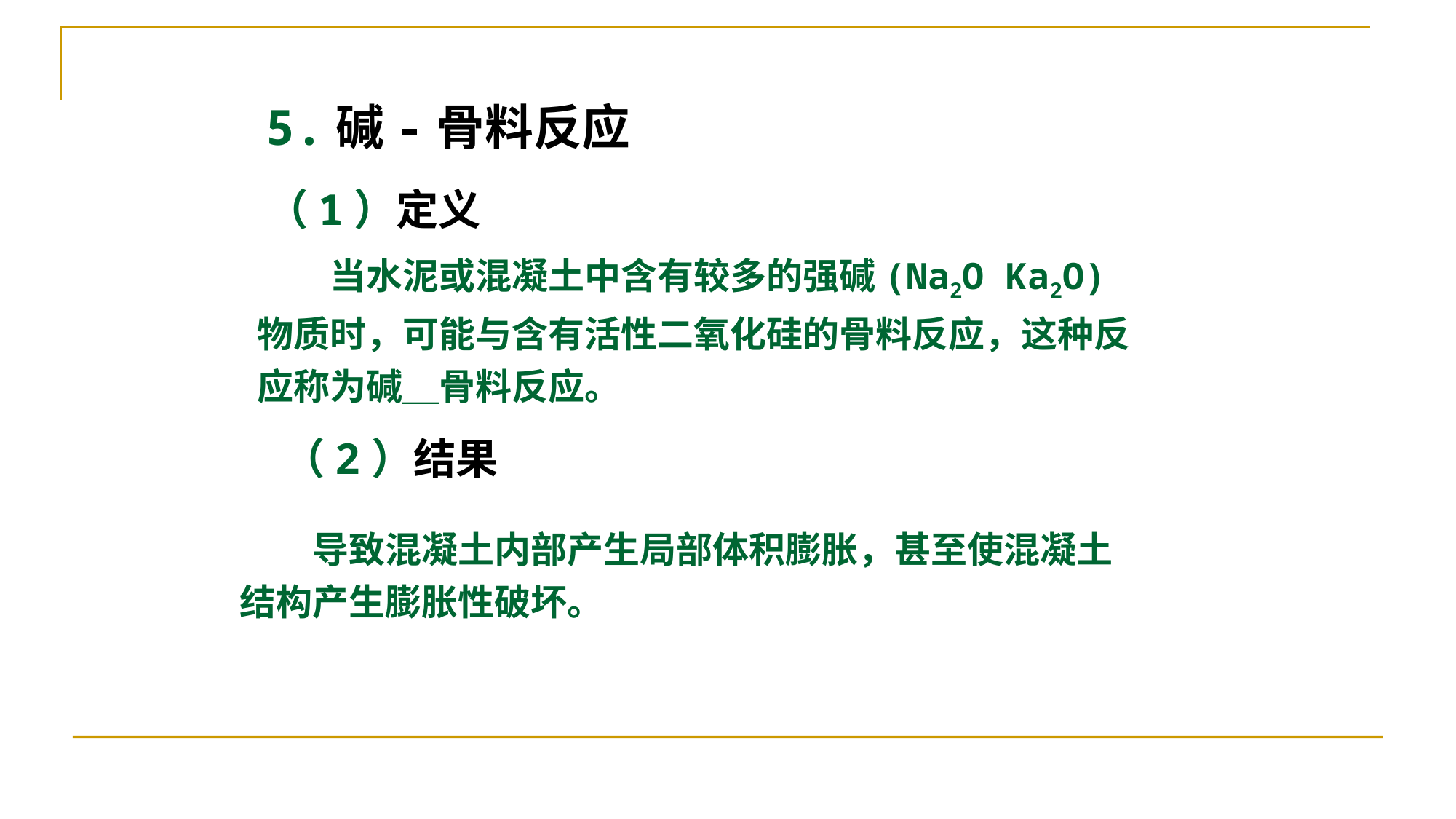

5.碱-骨料反应
（1）定义
　　当水泥或混凝土中含有较多的强碱(Na2O Ka2O)物质时，可能与含有活性二氧化硅的骨料反应，这种反应称为碱＿骨料反应。
（2）结果
　　导致混凝土内部产生局部体积膨胀，甚至使混凝土结构产生膨胀性破坏。